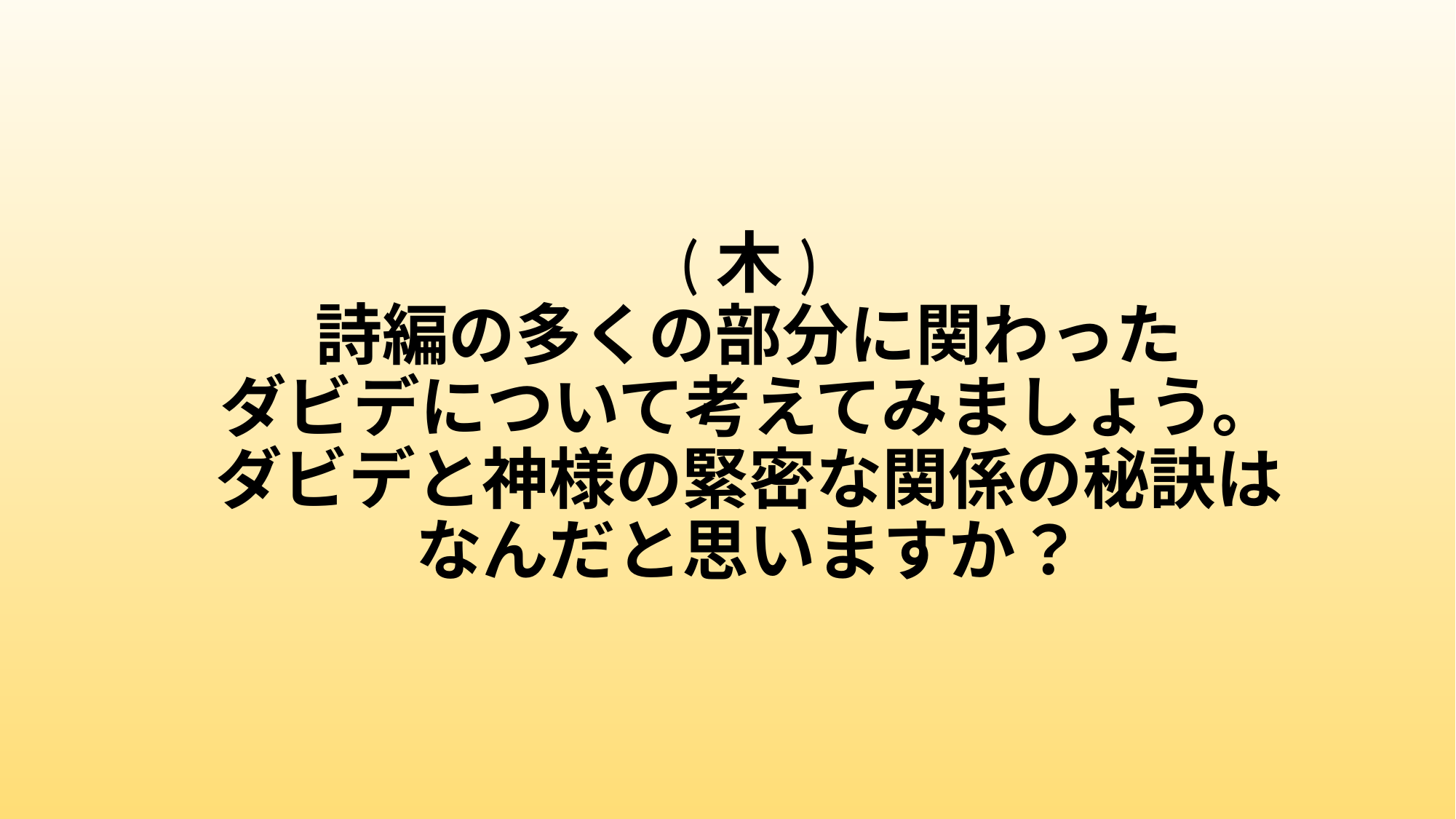

# (木) 詩編の多くの部分に関わった ダビデについて考えてみましょう。 ダビデと神様の緊密な関係の秘訣は なんだと思いますか？